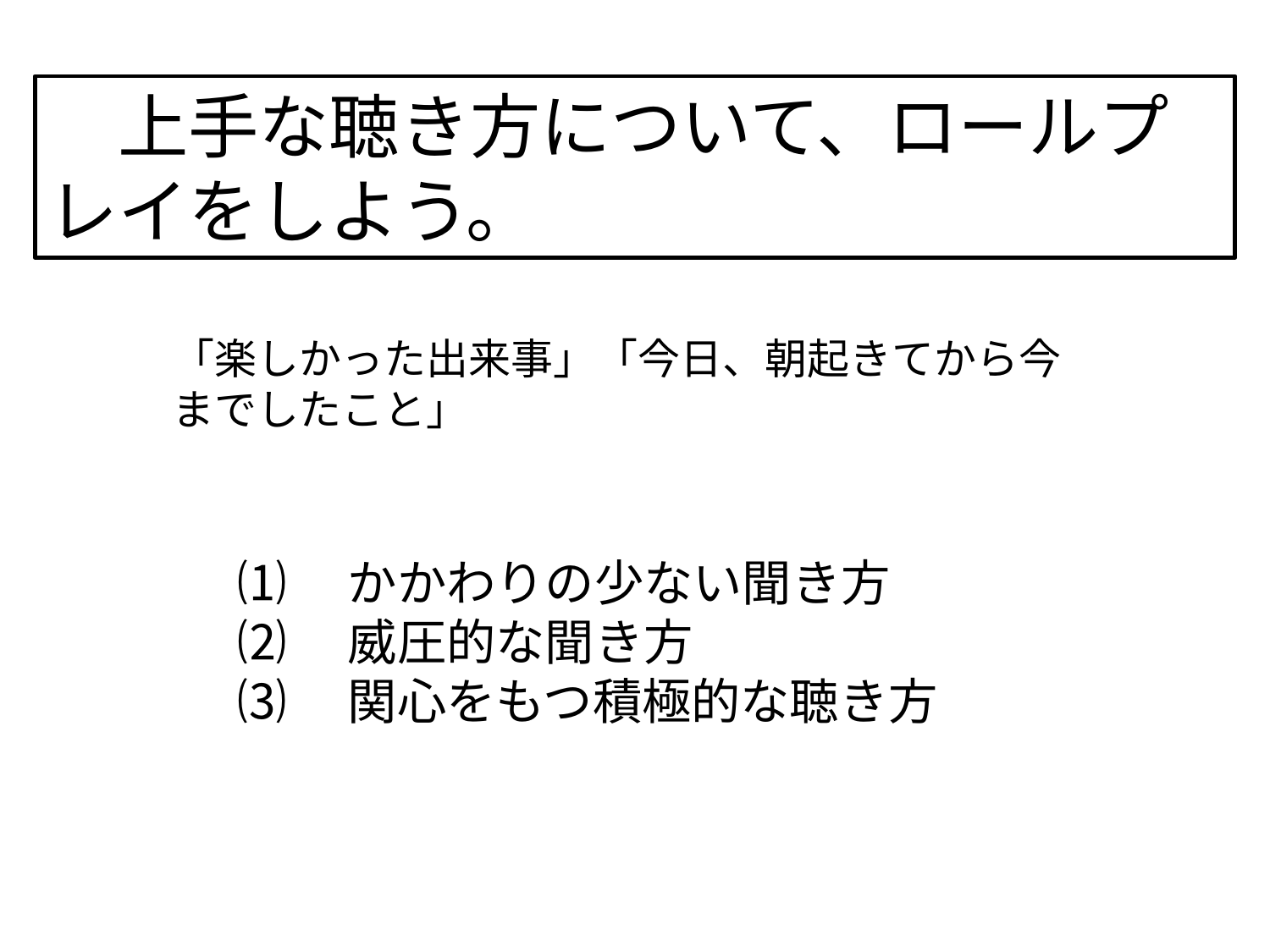

上手な聴き方について、ロールプレイをしよう。
「楽しかった出来事」「今日、朝起きてから今までしたこと」
⑴　かかわりの少ない聞き方
⑵　威圧的な聞き方
⑶　関心をもつ積極的な聴き方